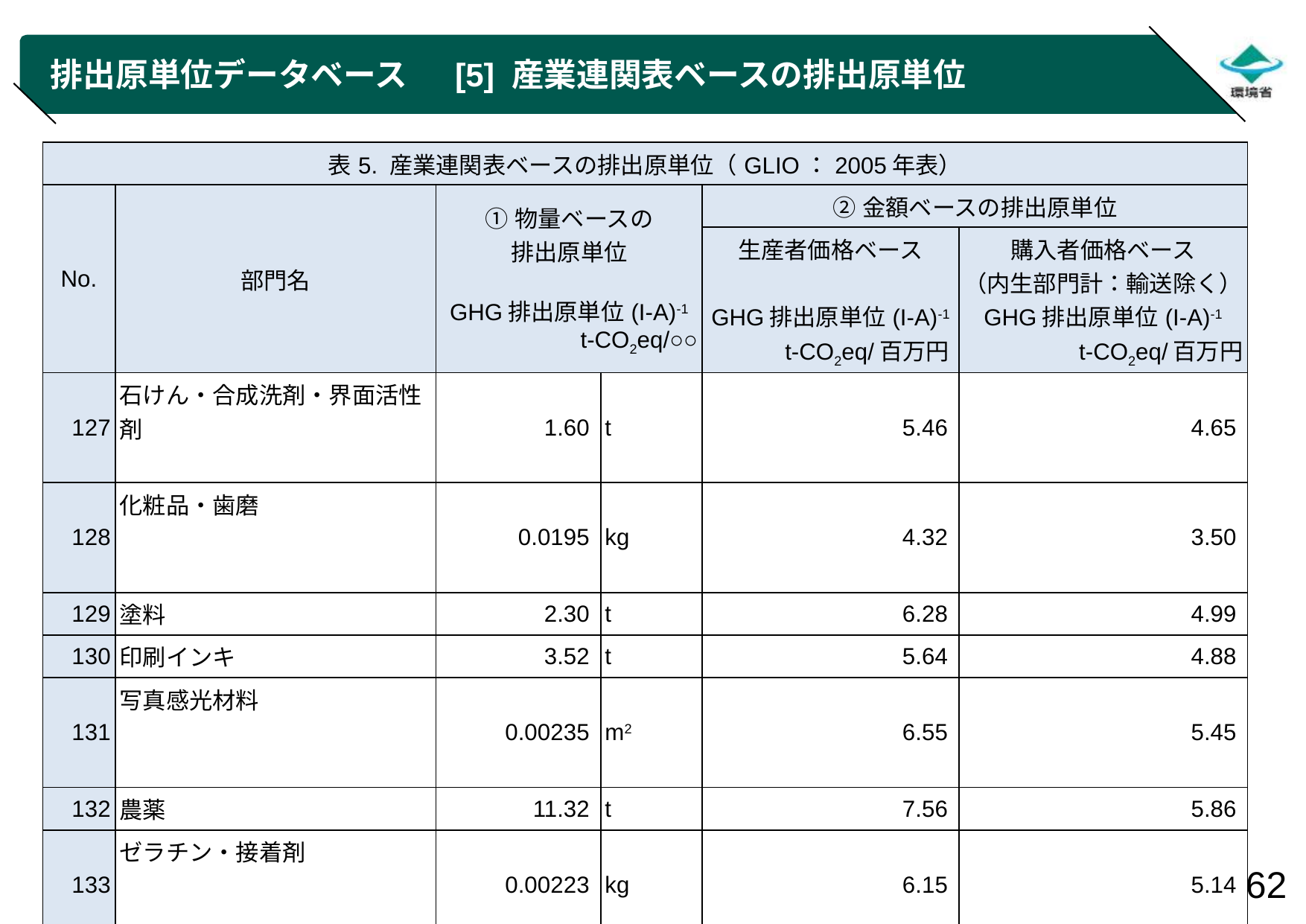

# 排出原単位データベース　 [5] 産業連関表ベースの排出原単位
| 表5. 産業連関表ベースの排出原単位（GLIO：2005年表） |  |  |  |  |  |
| --- | --- | --- | --- | --- | --- |
| No. | 部門名 | ①物量ベースの 排出原単位 GHG排出原単位(I-A)-1 t-CO2eq/○○ |  | ②金額ベースの排出原単位 |  |
|  |  |  |  | 生産者価格ベース 　 GHG排出原単位(I-A)-1 t-CO2eq/百万円 | 購入者価格ベース （内生部門計：輸送除く） GHG排出原単位(I-A)-1 t-CO2eq/百万円 |
| 127 | 石けん・合成洗剤・界面活性剤 | 1.60 | t | 5.46 | 4.65 |
| 128 | 化粧品・歯磨 | 0.0195 | kg | 4.32 | 3.50 |
| 129 | 塗料 | 2.30 | t | 6.28 | 4.99 |
| 130 | 印刷インキ | 3.52 | t | 5.64 | 4.88 |
| 131 | 写真感光材料 | 0.00235 | m2 | 6.55 | 5.45 |
| 132 | 農薬 | 11.32 | t | 7.56 | 5.86 |
| 133 | ゼラチン・接着剤 | 0.00223 | kg | 6.15 | 5.14 |
| 134 | その他の化学最終製品 | 5.77 | t | 7.41 | 6.36 |
| 135 | 石油製品 | 0.573 | kl | 8.60 | 7.13 |
| 136 | 石炭製品 | 0.321 | t | 21.54 | 19.54 |
| 137 | 舗装材料 | - |  | 4.25 | 3.48 |
| 138 | プラスチック製品 | 1.95 | t | 4.71 | 4.00 |
| 139 | タイヤ・チューブ | - |  | 7.14 | 6.11 |
| 140 | ゴム製履物 | 4.94 | 千足 | 3.36 | 2.72 |
| 141 | プラスチック製履物 | 5.05 | 千足 | 4.35 | 3.37 |